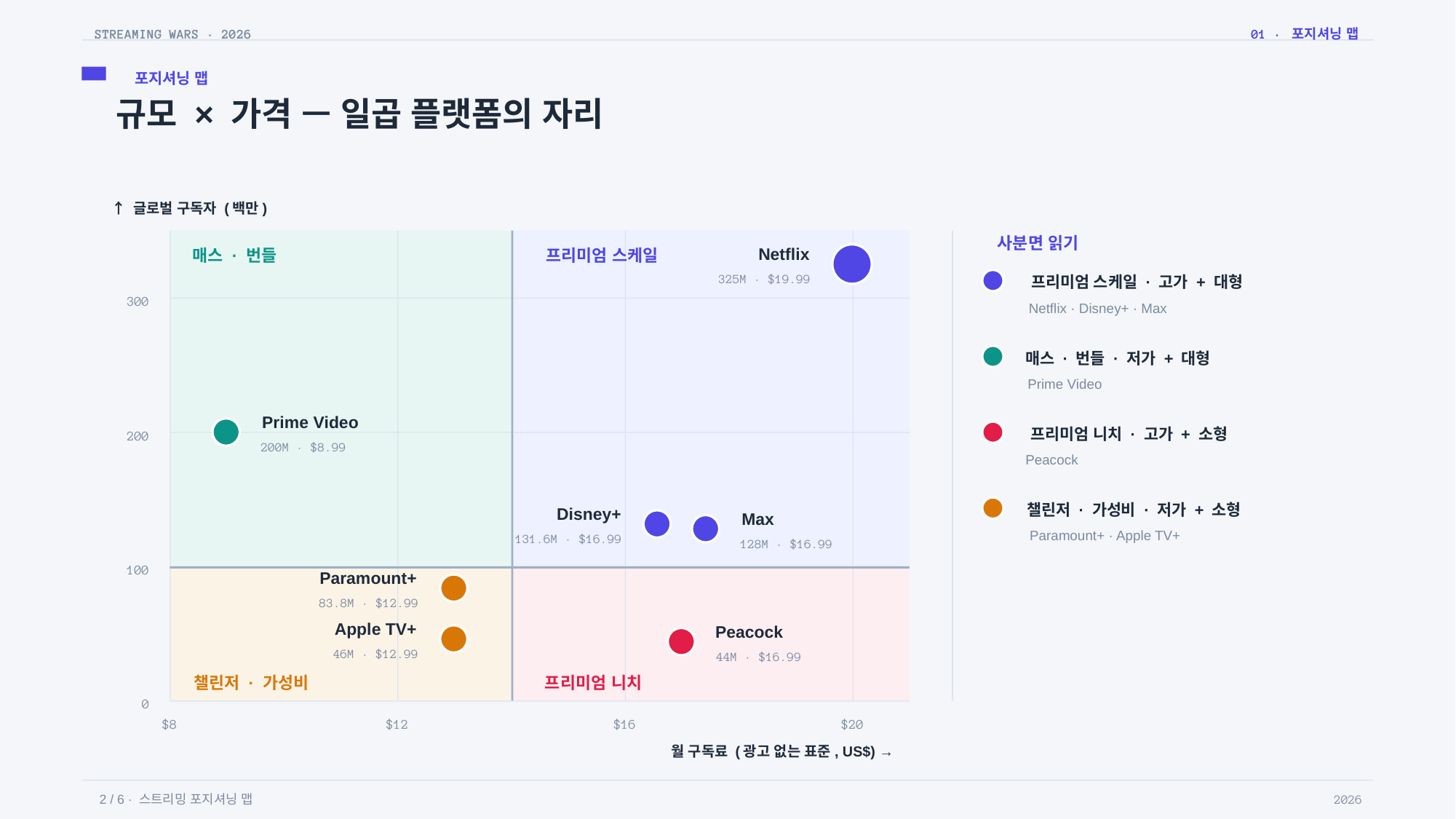

STREAMING WARS · 2026
01 · 포지셔닝 맵

포지셔닝 맵

규모 × 가격 — 일곱 플랫폼의 자리
↑ 글로벌 구독자 (백만)
사분면 읽기

Netflix
매스 · 번들
프리미엄 스케일

325M · $19.99
프리미엄 스케일 · 고가 + 대형

300
Netflix · Disney+ · Max

매스 · 번들 · 저가 + 대형

Prime Video
Prime Video

프리미엄 니치 · 고가 + 소형
200

200M · $8.99
Peacock
챌린저 · 가성비 · 저가 + 소형

Disney+
Max

Paramount+ · Apple TV+
131.6M · $16.99
128M · $16.99
100
Paramount+

83.8M · $12.99
Apple TV+
Peacock

46M · $12.99
44M · $16.99
챌린저 · 가성비
프리미엄 니치
0

$8
$12
$16
$20
월 구독료 (광고 없는 표준, US$) →

2 / 6 · 스트리밍 포지셔닝 맵
2026